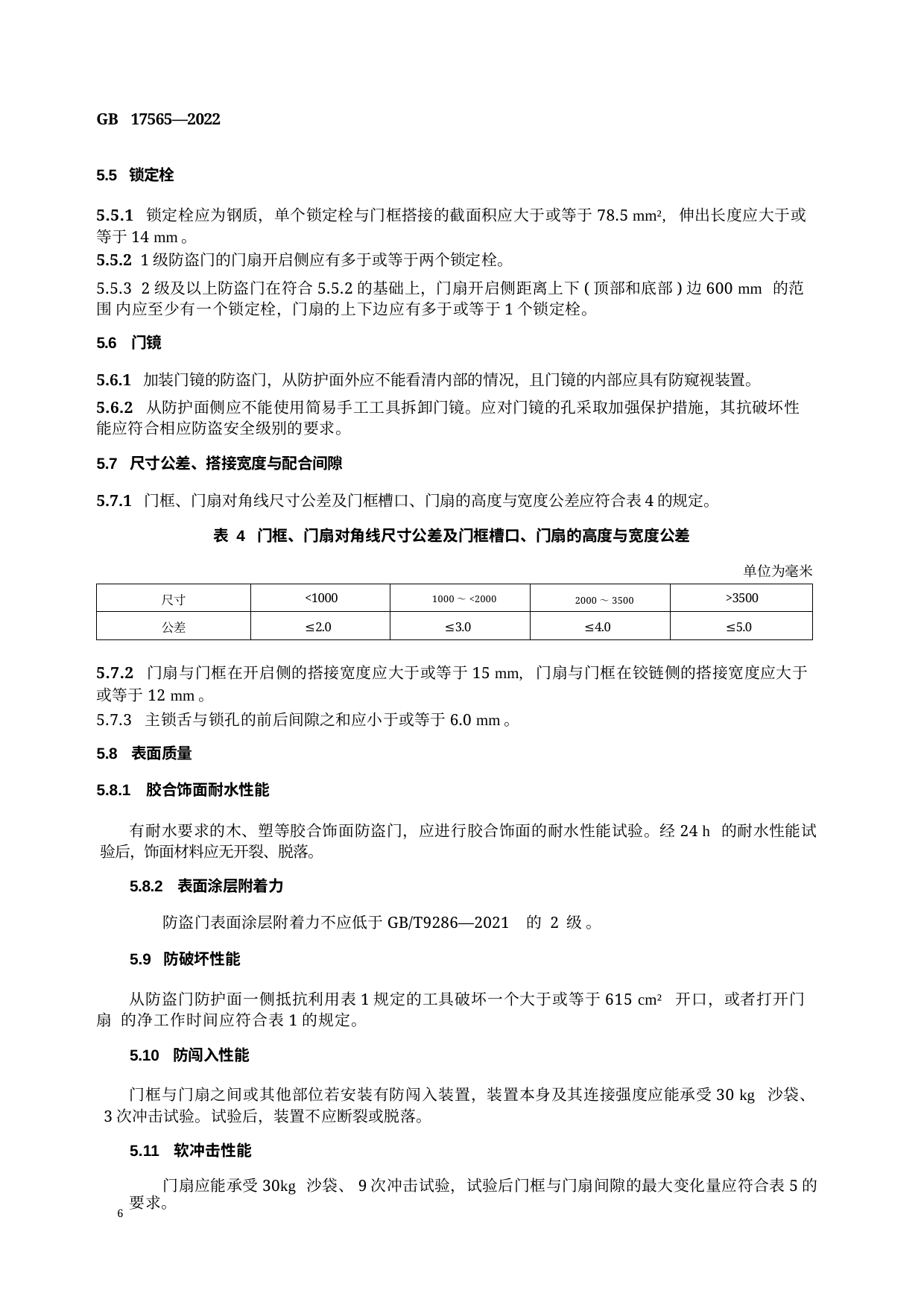

GB  17565—2022

5.5  锁定栓
5.5.1  锁定栓应为钢质，单个锁定栓与门框搭接的截面积应大于或等于78.5 mm²,  伸出长度应大于或 等于14 mm。
5.5.2  1级防盗门的门扇开启侧应有多于或等于两个锁定栓。
5.5.3  2级及以上防盗门在符合5.5.2的基础上，门扇开启侧距离上下(顶部和底部)边600 mm 的范围 内应至少有一个锁定栓，门扇的上下边应有多于或等于1个锁定栓。
5.6  门镜
5.6.1  加装门镜的防盗门，从防护面外应不能看清内部的情况，且门镜的内部应具有防窥视装置。
5.6.2  从防护面侧应不能使用简易手工工具拆卸门镜。应对门镜的孔采取加强保护措施，其抗破坏性 能应符合相应防盗安全级别的要求。
5.7  尺寸公差、搭接宽度与配合间隙
5.7.1  门框、门扇对角线尺寸公差及门框槽口、门扇的高度与宽度公差应符合表4的规定。
表 4  门框、门扇对角线尺寸公差及门框槽口、门扇的高度与宽度公差

单位为毫米
| 尺寸 | <1000 | 1000～<2000 | 2000～3500 | >3500 |
| --- | --- | --- | --- | --- |
| 公差 | ≤2.0 | ≤3.0 | ≤4.0 | ≤5.0 |

5.7.2  门扇与门框在开启侧的搭接宽度应大于或等于15 mm,  门扇与门框在铰链侧的搭接宽度应大于  或等于12 mm。
5.7.3  主锁舌与锁孔的前后间隙之和应小于或等于6.0 mm。
5.8  表面质量
5.8.1 胶合饰面耐水性能
有耐水要求的木、塑等胶合饰面防盗门，应进行胶合饰面的耐水性能试验。经24 h 的耐水性能试  验后，饰面材料应无开裂、脱落。
5.8.2  表面涂层附着力
防盗门表面涂层附着力不应低于GB/T9286—2021   的 2 级 。
5.9  防破坏性能
从防盗门防护面一侧抵抗利用表1规定的工具破坏一个大于或等于615 cm²  开口，或者打开门扇  的净工作时间应符合表1的规定。
5.10  防闯入性能
门框与门扇之间或其他部位若安装有防闯入装置，装置本身及其连接强度应能承受30 kg  沙袋、  3次冲击试验。试验后，装置不应断裂或脱落。
5.11 软冲击性能

门扇应能承受30kg 沙袋、9次冲击试验，试验后门框与门扇间隙的最大变化量应符合表5的要求。

6